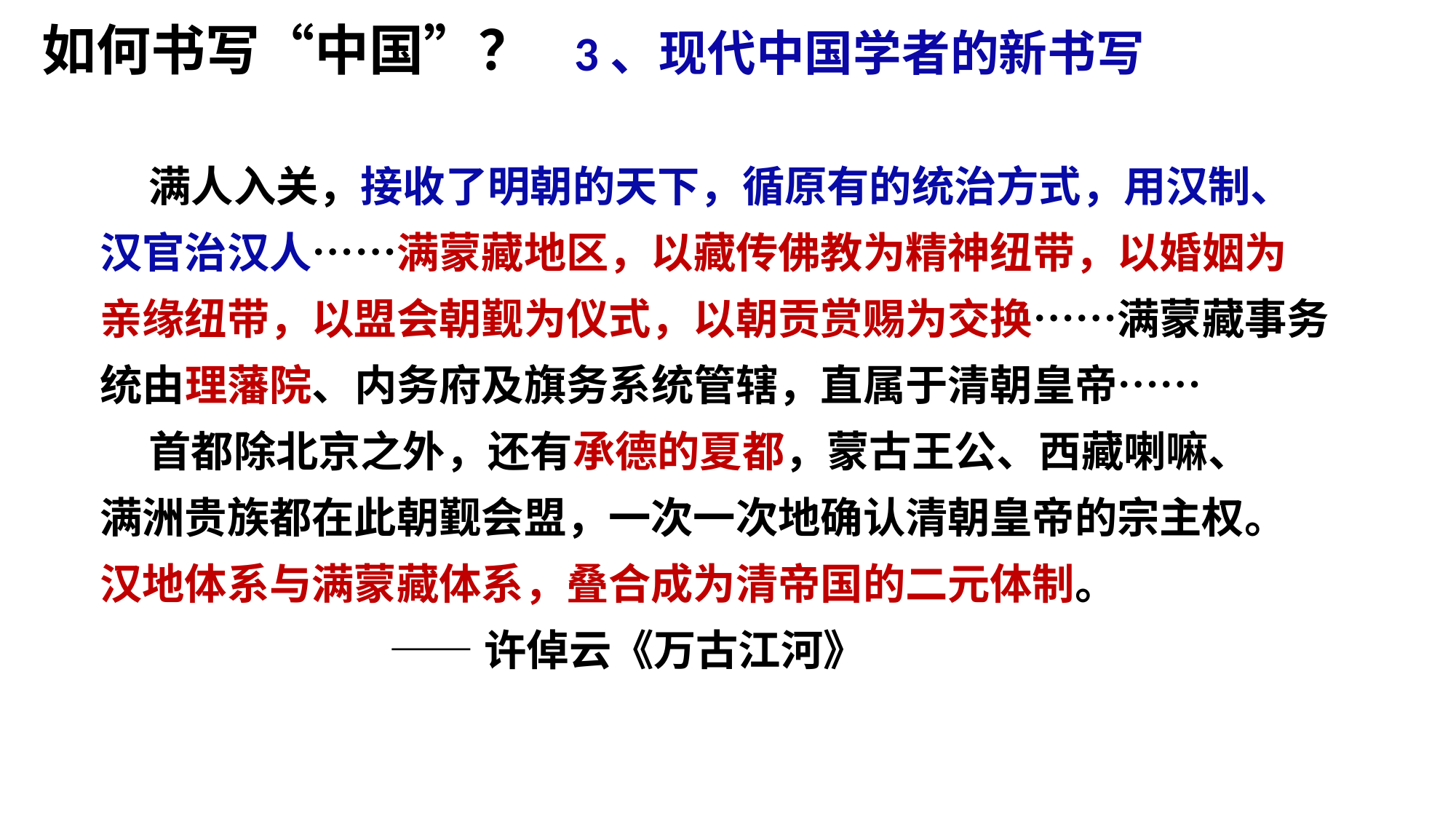

如何书写“中国”？
3、现代中国学者的新书写
    满人入关，接收了明朝的天下，循原有的统治方式，用汉制、
汉官治汉人……满蒙藏地区，以藏传佛教为精神纽带，以婚姻为
亲缘纽带，以盟会朝觐为仪式，以朝贡赏赐为交换……满蒙藏事务
统由理藩院、内务府及旗务系统管辖，直属于清朝皇帝……
    首都除北京之外，还有承德的夏都，蒙古王公、西藏喇嘛、
满洲贵族都在此朝觐会盟，一次一次地确认清朝皇帝的宗主权。
汉地体系与满蒙藏体系，叠合成为清帝国的二元体制。
                              ——许倬云《万古江河》